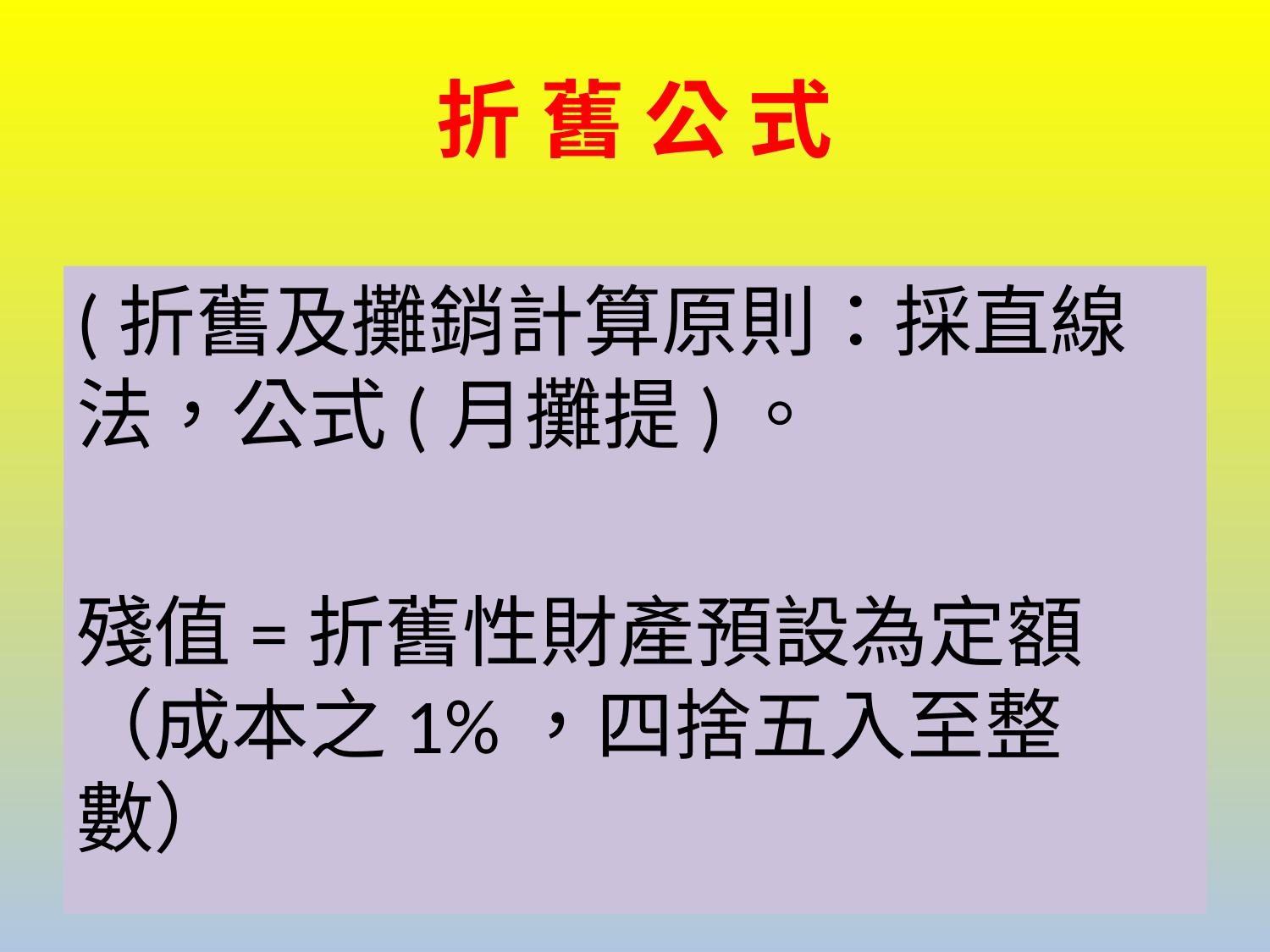

# 折 舊 公 式
(折舊及攤銷計算原則：採直線法，公式(月攤提)。

殘值=折舊性財產預設為定額（成本之1%，四捨五入至整數）